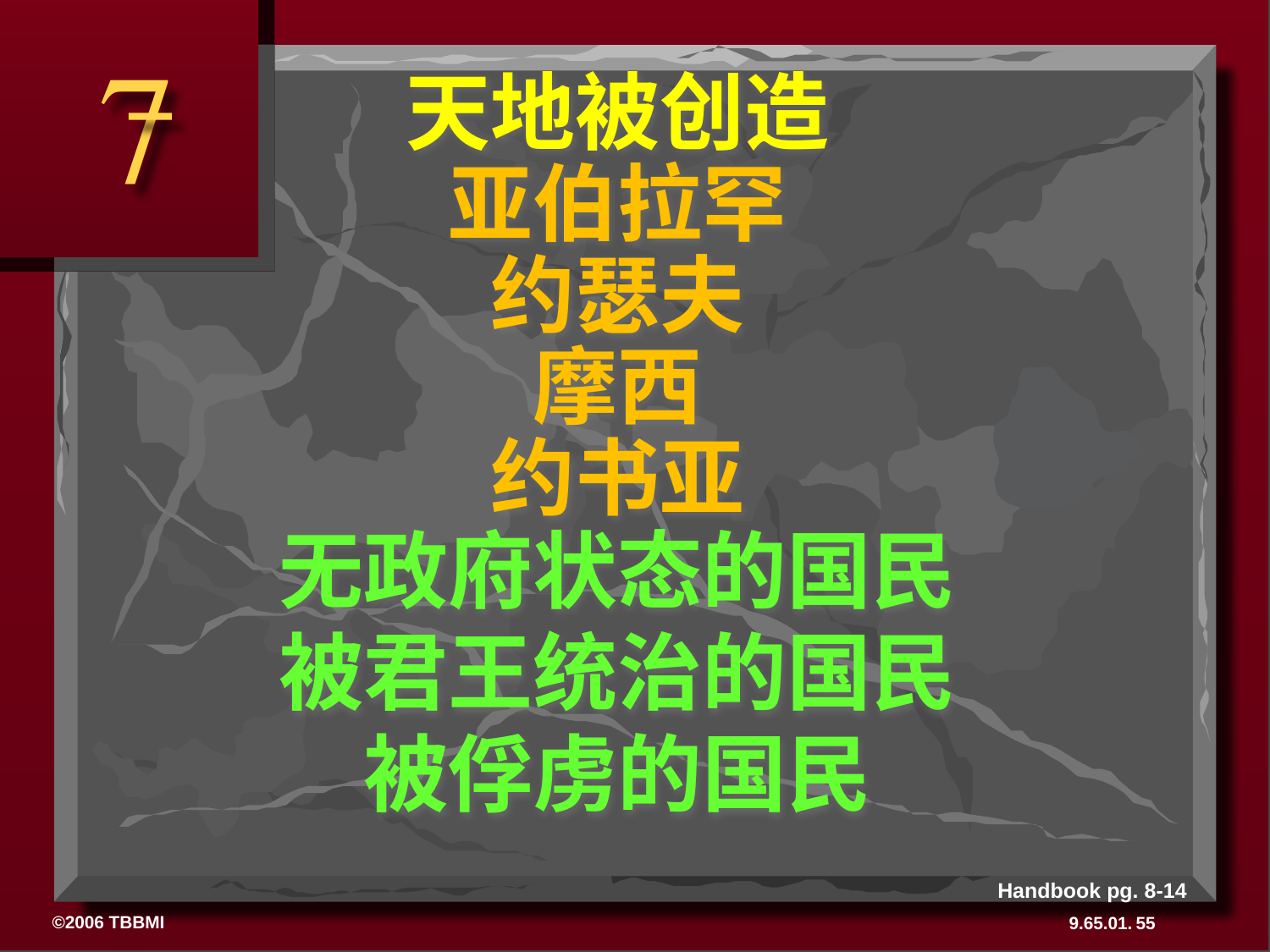

7
天地被创造
亚伯拉罕
约瑟夫
摩西
约书亚
无政府状态的国民
被君王统治的国民
被俘虏的国民

# OT Review
Handbook pg. 8-14
55